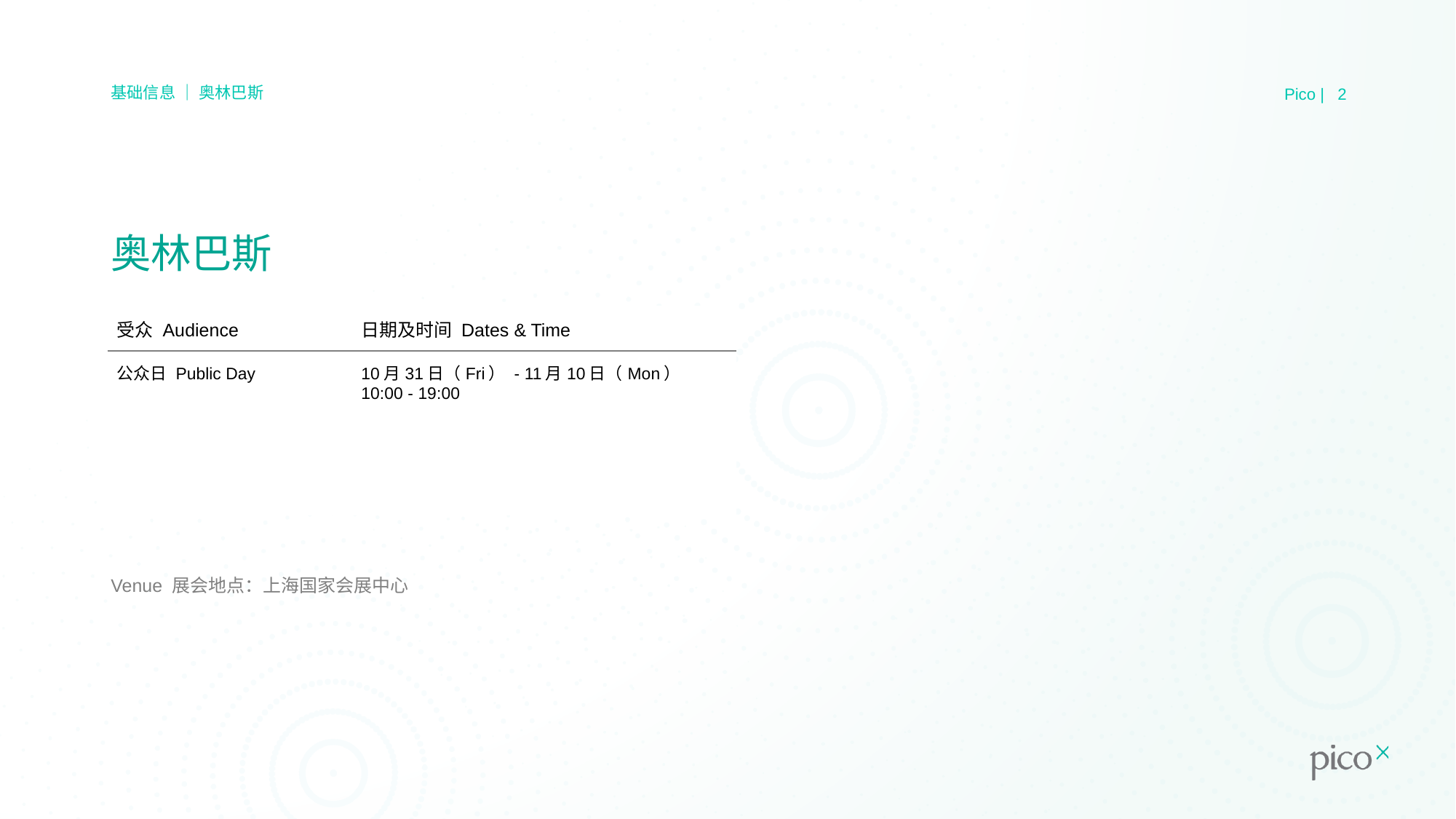

Pico |
2
基础信息 ｜ 奥林巴斯
# 奥林巴斯
| 受众 Audience | 日期及时间 Dates & Time |
| --- | --- |
| 公众日 Public Day | 10月31日（Fri） - 11月10日（Mon） 10:00 - 19:00 |
|  |  |
|  |  |
Venue 展会地点：上海国家会展中心
 (Source)